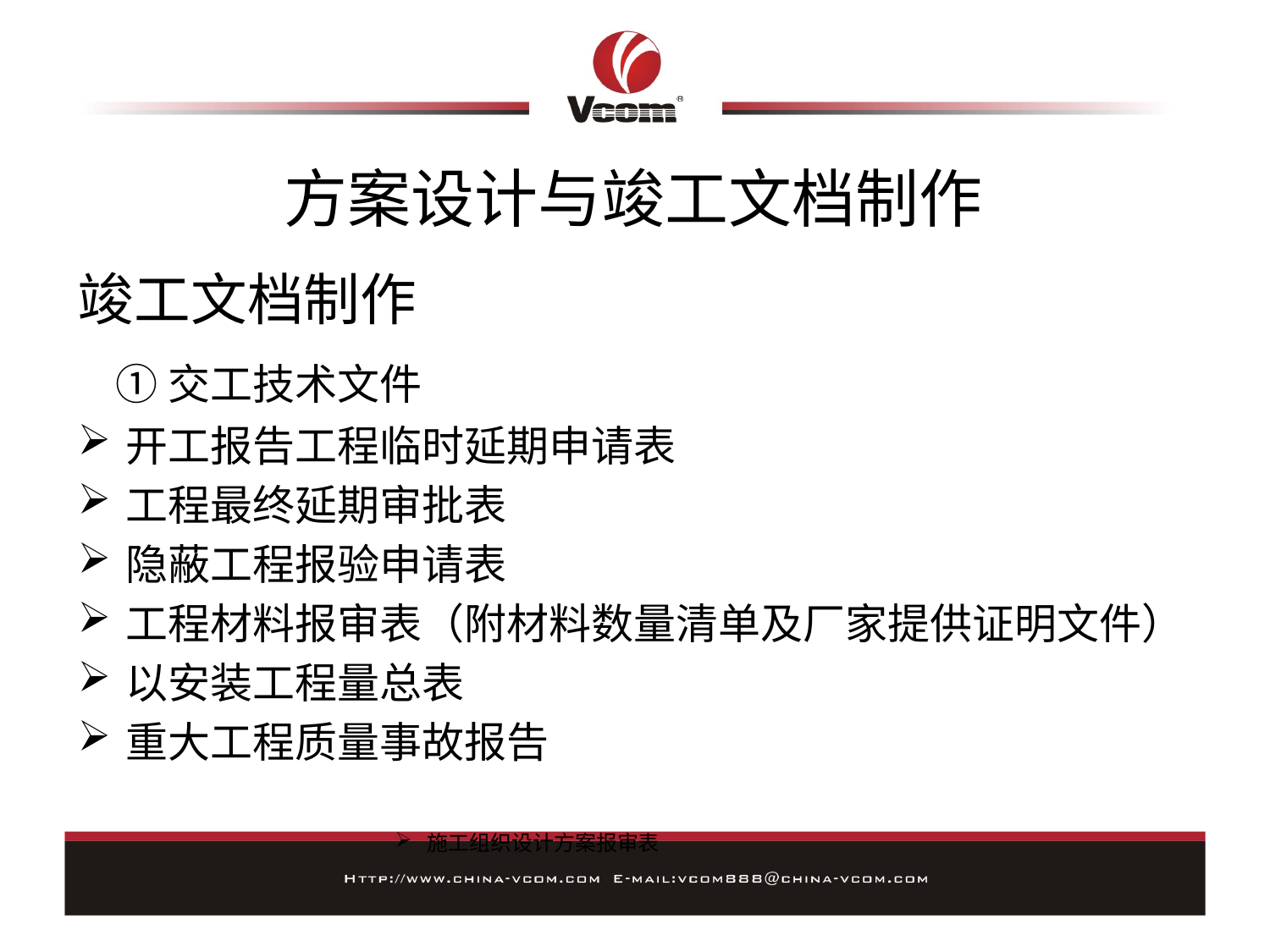

# 方案设计与竣工文档制作
竣工文档制作
   ①交工技术文件
开工报告工程临时延期申请表
工程最终延期审批表
隐蔽工程报验申请表
工程材料报审表（附材料数量清单及厂家提供证明文件）
以安装工程量总表
重大工程质量事故报告

施工组织设计方案报审表